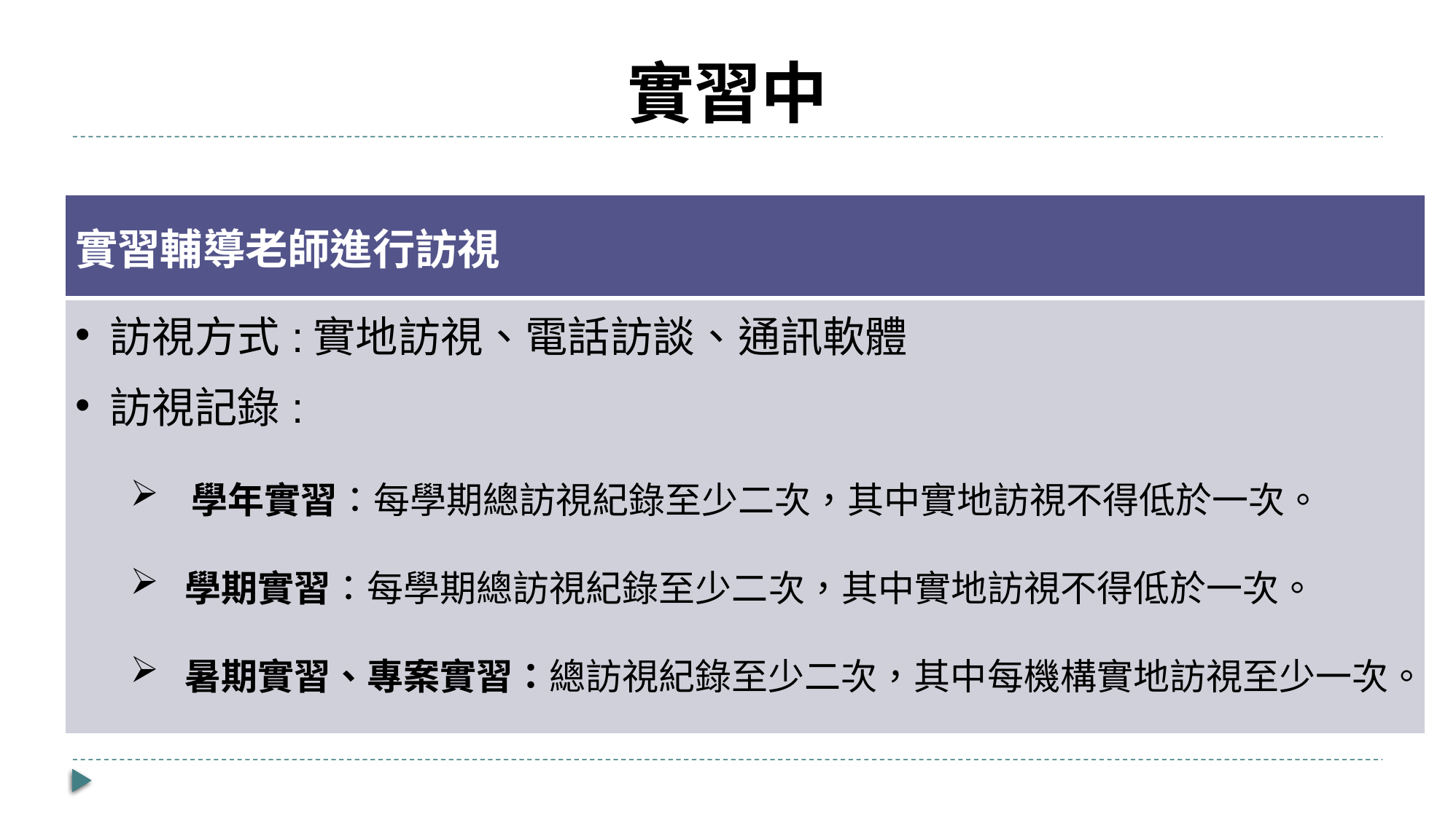

# 實習中
| 實習輔導老師進行訪視 |
| --- |
| 訪視方式:實地訪視、電話訪談、通訊軟體 訪視記錄: 學年實習：每學期總訪視紀錄至少二次，其中實地訪視不得低於一次。 學期實習：每學期總訪視紀錄至少二次，其中實地訪視不得低於一次。 暑期實習、專案實習：總訪視紀錄至少二次，其中每機構實地訪視至少一次。 |